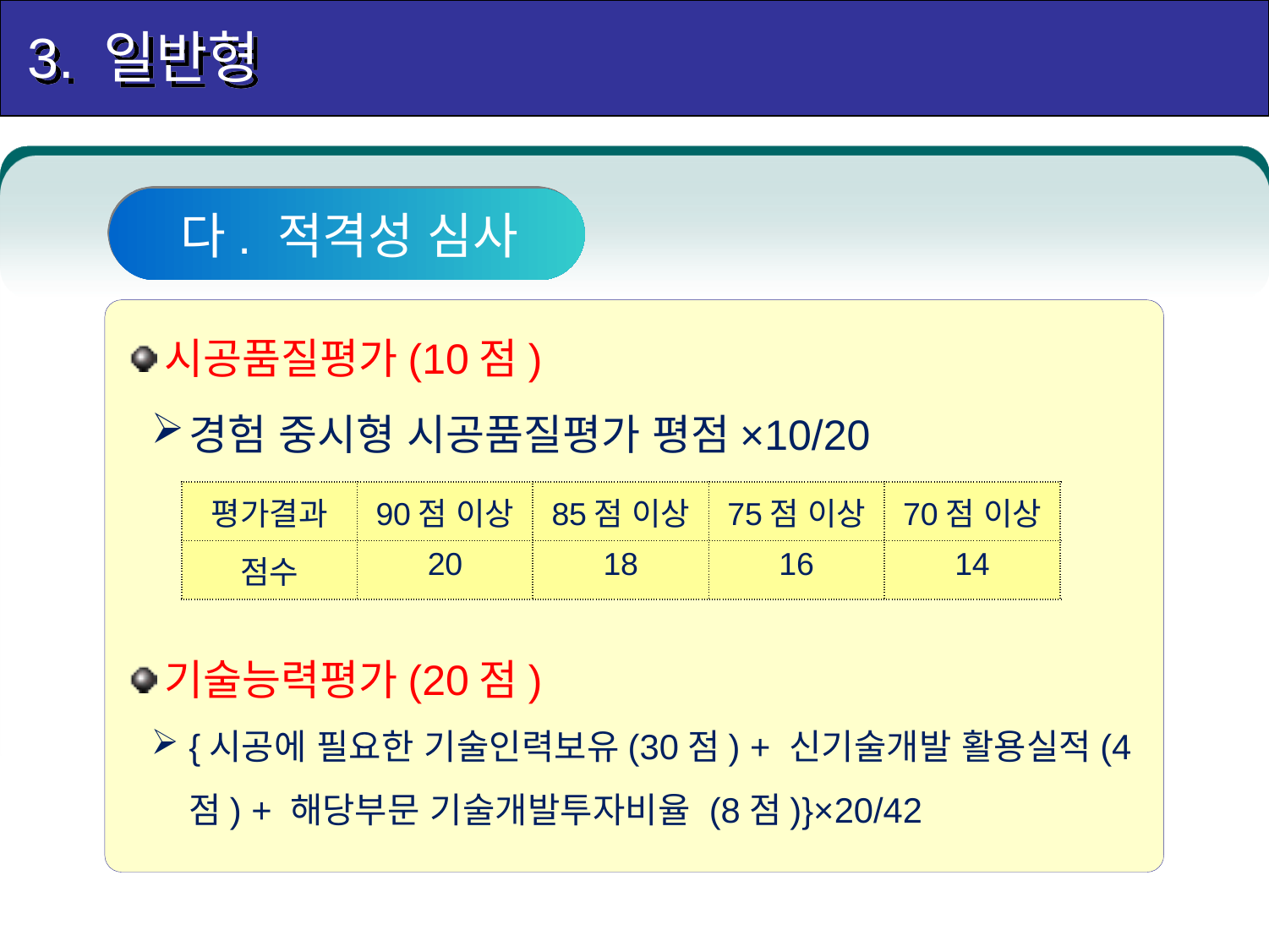

3. 일반형
다. 적격성 심사

시공품질평가(10점)
경험 중시형 시공품질평가 평점×10/20

기술능력평가(20점)
{시공에 필요한 기술인력보유(30점) + 신기술개발 활용실적(4점) + 해당부문 기술개발투자비율 (8점)}×20/42

| 평가결과 | 90점 이상 | 85점 이상 | 75점 이상 | 70점 이상 |
| --- | --- | --- | --- | --- |
| 점수 | 20 | 18 | 16 | 14 |